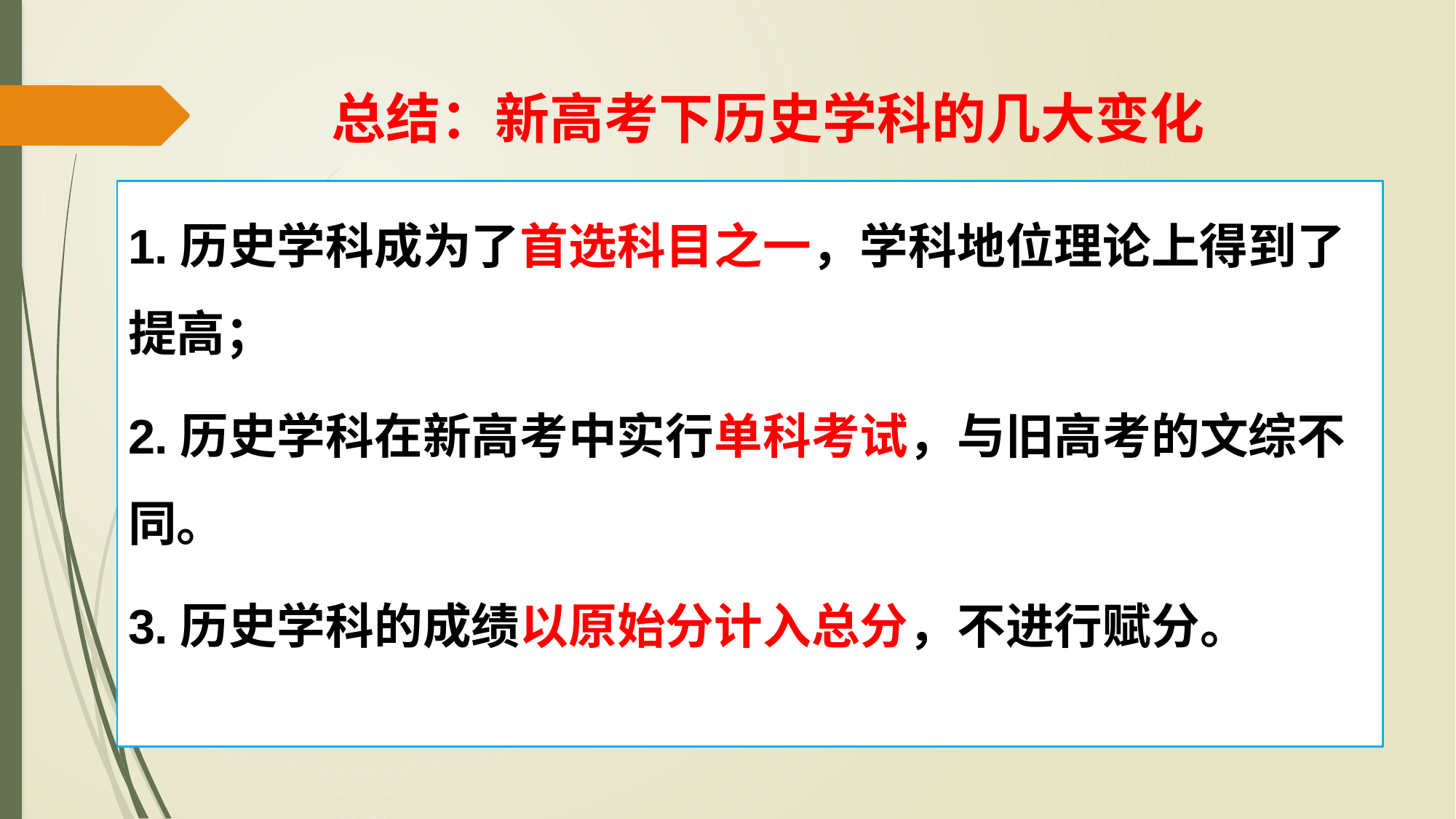

# 总结：新高考下历史学科的几大变化
1.历史学科成为了首选科目之一，学科地位理论上得到了提高；
2.历史学科在新高考中实行单科考试，与旧高考的文综不同。
3.历史学科的成绩以原始分计入总分，不进行赋分。